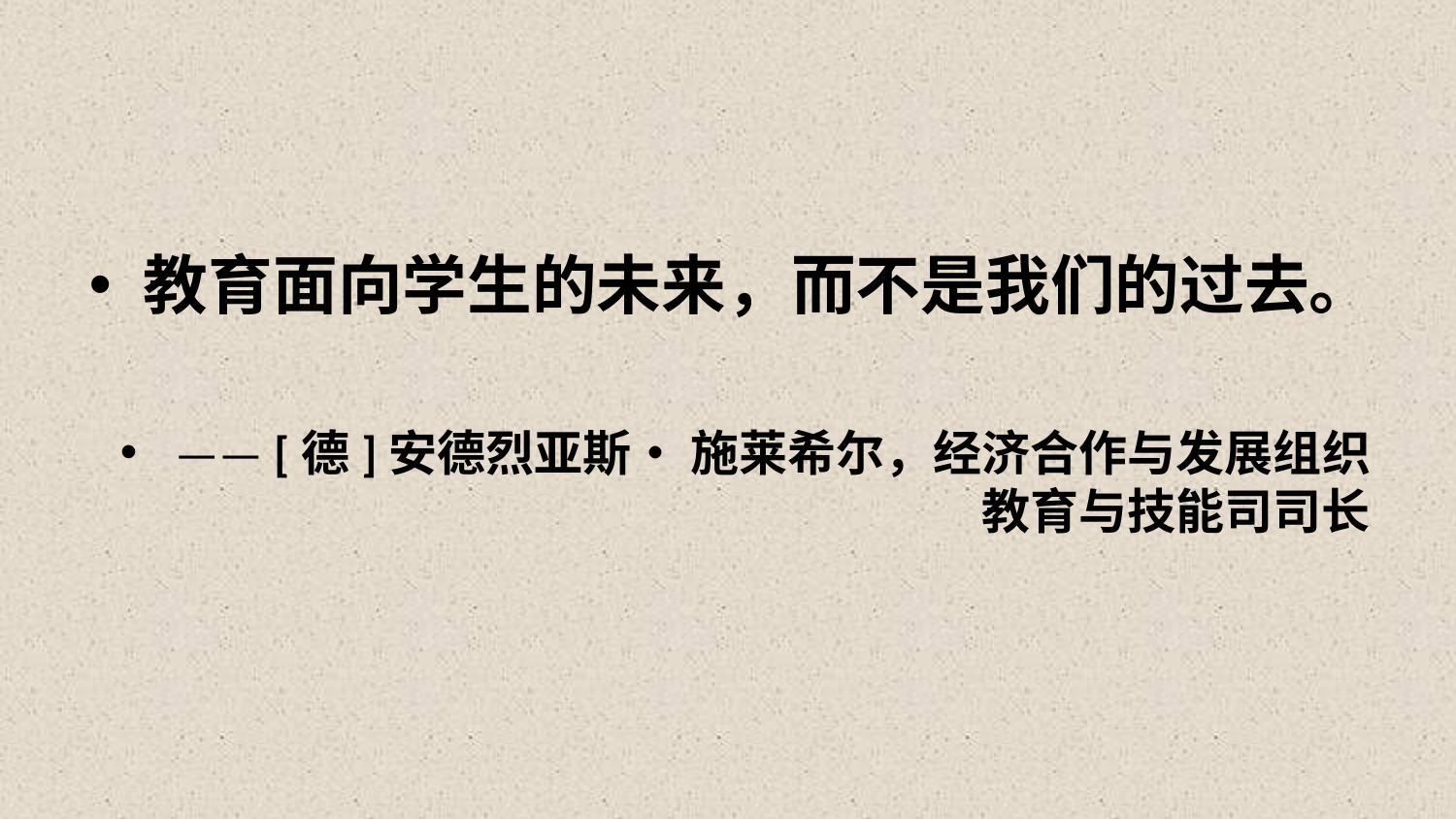

#
教育面向学生的未来，而不是我们的过去。

—— [德]安德烈亚斯• 施莱希尔，经济合作与发展组织教育与技能司司长